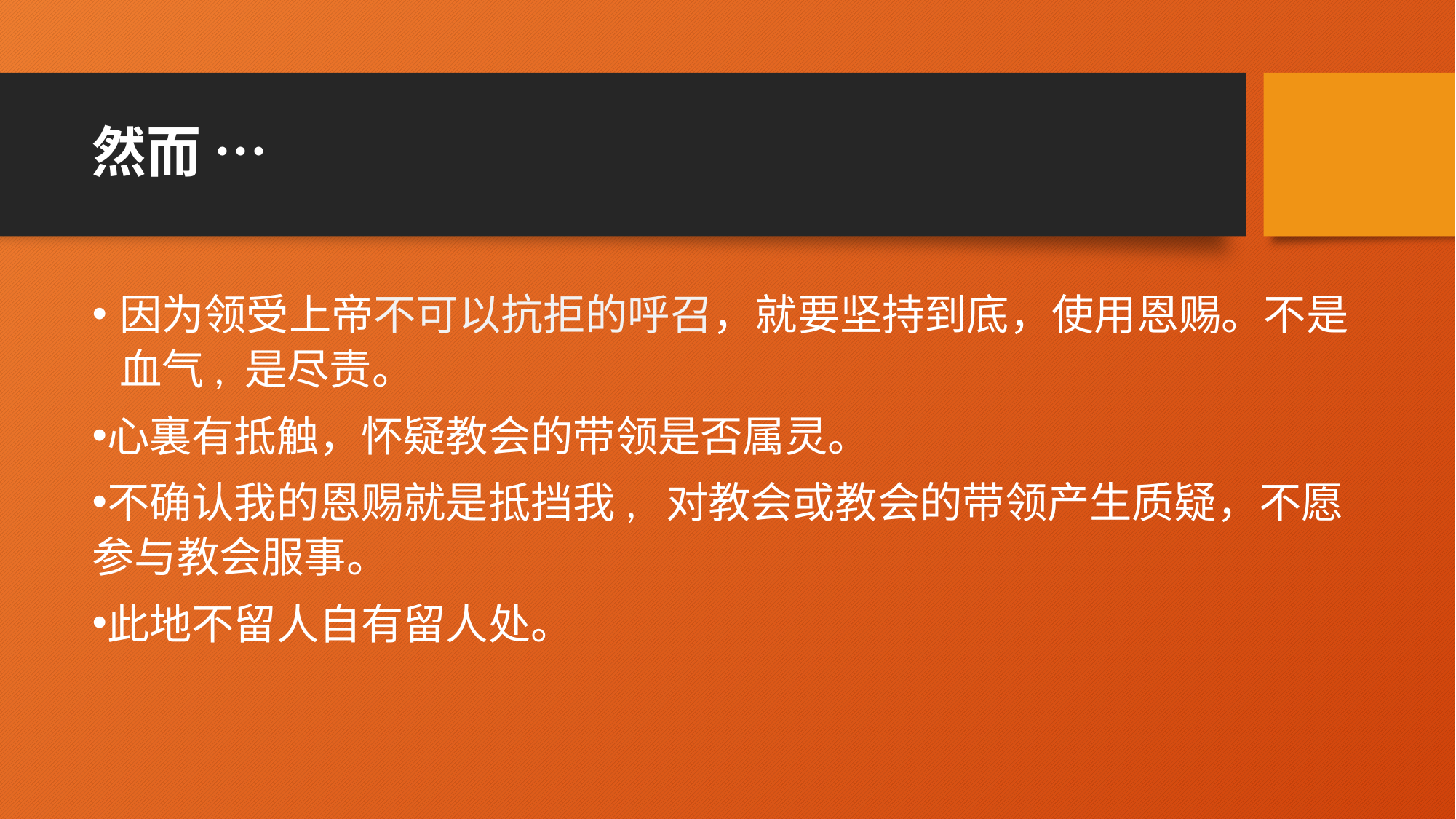

# 然而 …
因为领受上帝不可以抗拒的呼召，就要坚持到底，使用恩赐。不是血气, 是尽责。
心裏有抵触，怀疑教会的带领是否属灵。
不确认我的恩赐就是抵挡我,  对教会或教会的带领产生质疑，不愿参与教会服事。
此地不留人自有留人处。